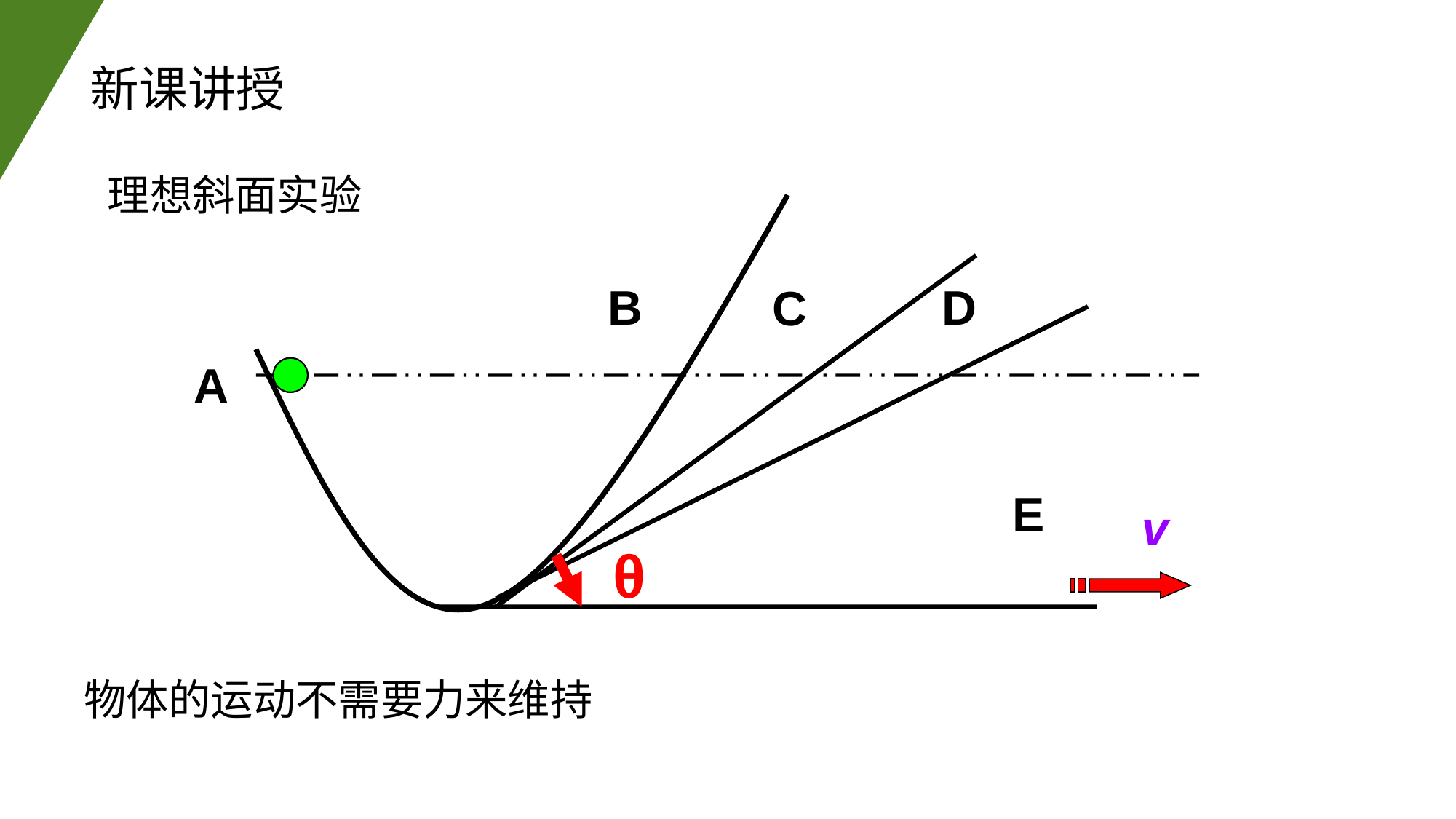

新课讲授
  理想斜面实验

B
D
C

A

E
v
θ

物体的运动不需要力来维持